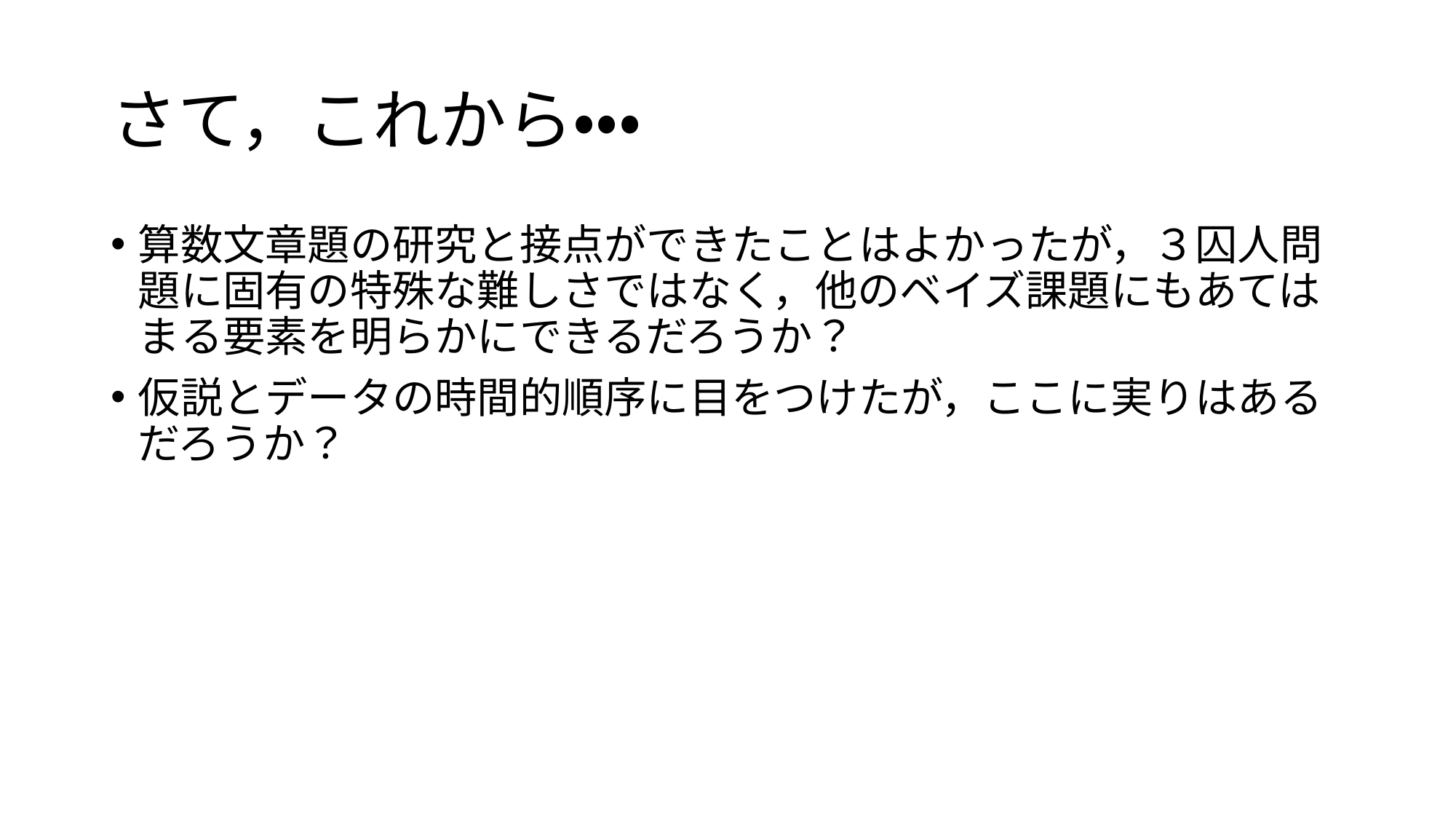

# さて，これから・・・
算数文章題の研究と接点ができたことはよかったが，３囚人問題に固有の特殊な難しさではなく，他のベイズ課題にもあてはまる要素を明らかにできるだろうか？
仮説とデータの時間的順序に目をつけたが，ここに実りはあるだろうか？